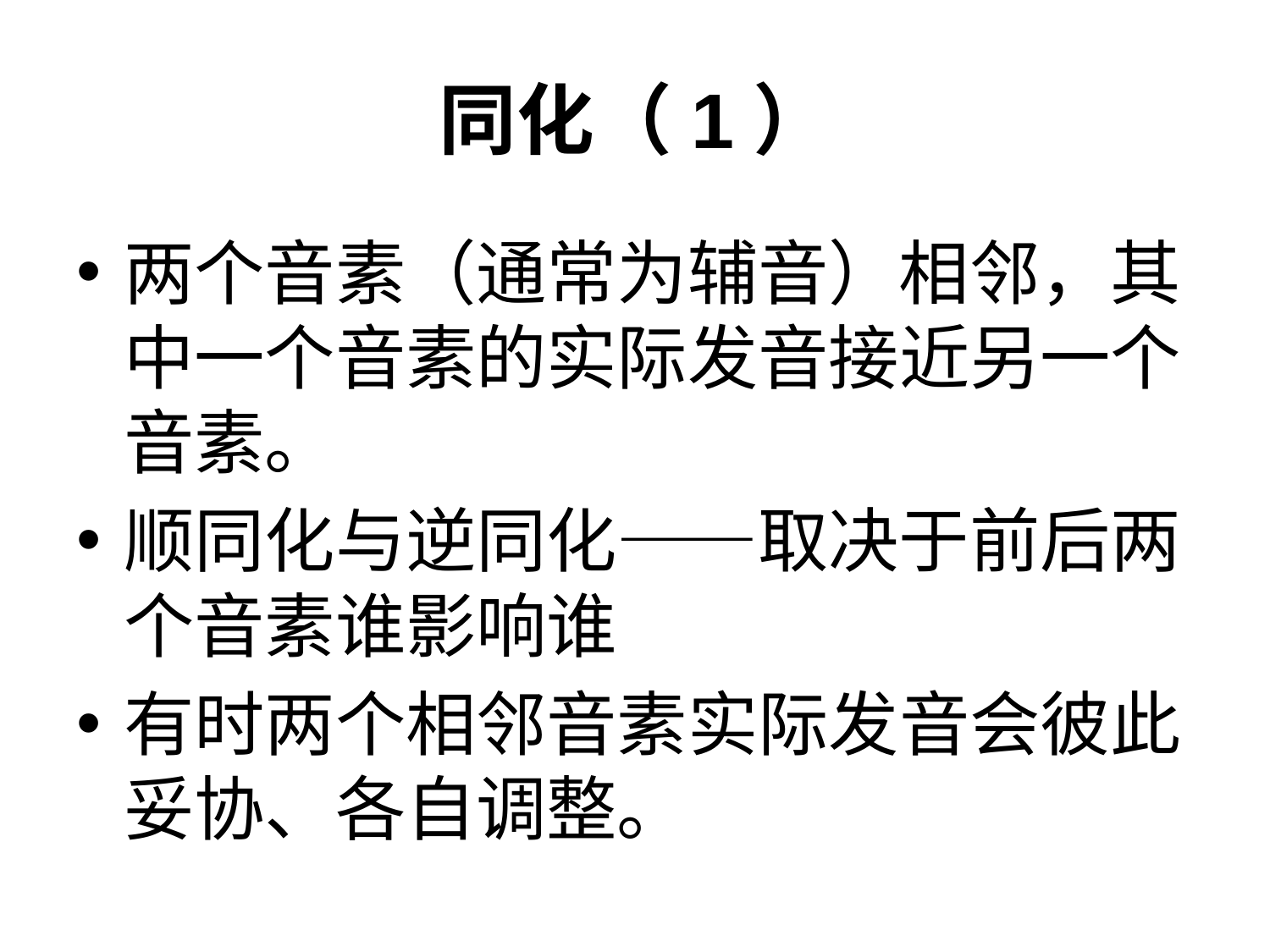

# 同化（1）
两个音素（通常为辅音）相邻，其中一个音素的实际发音接近另一个音素。
顺同化与逆同化——取决于前后两个音素谁影响谁
有时两个相邻音素实际发音会彼此妥协、各自调整。